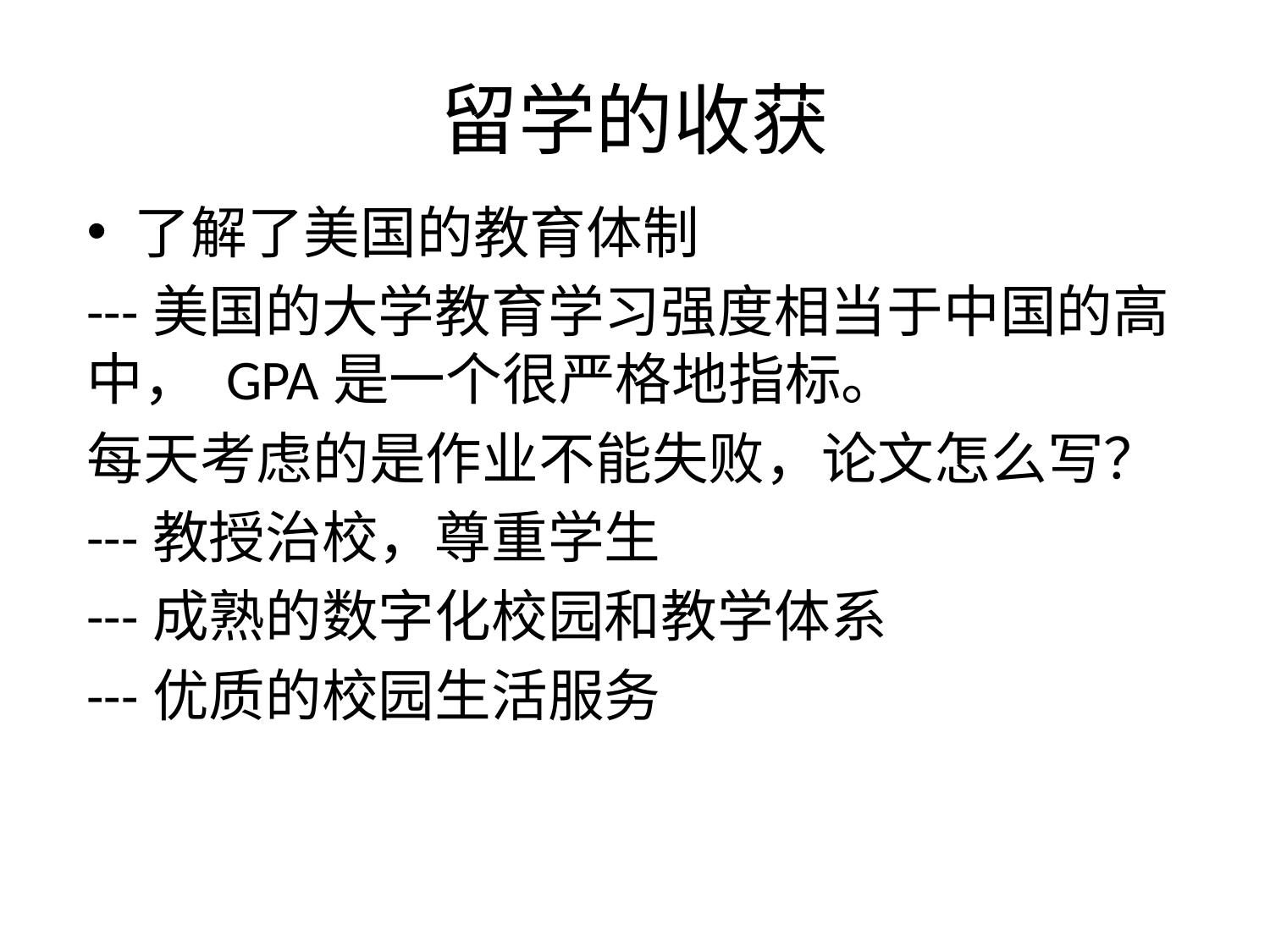

# 留学的收获
了解了美国的教育体制
---美国的大学教育学习强度相当于中国的高中， GPA是一个很严格地指标。
每天考虑的是作业不能失败，论文怎么写？
---教授治校，尊重学生
---成熟的数字化校园和教学体系
---优质的校园生活服务